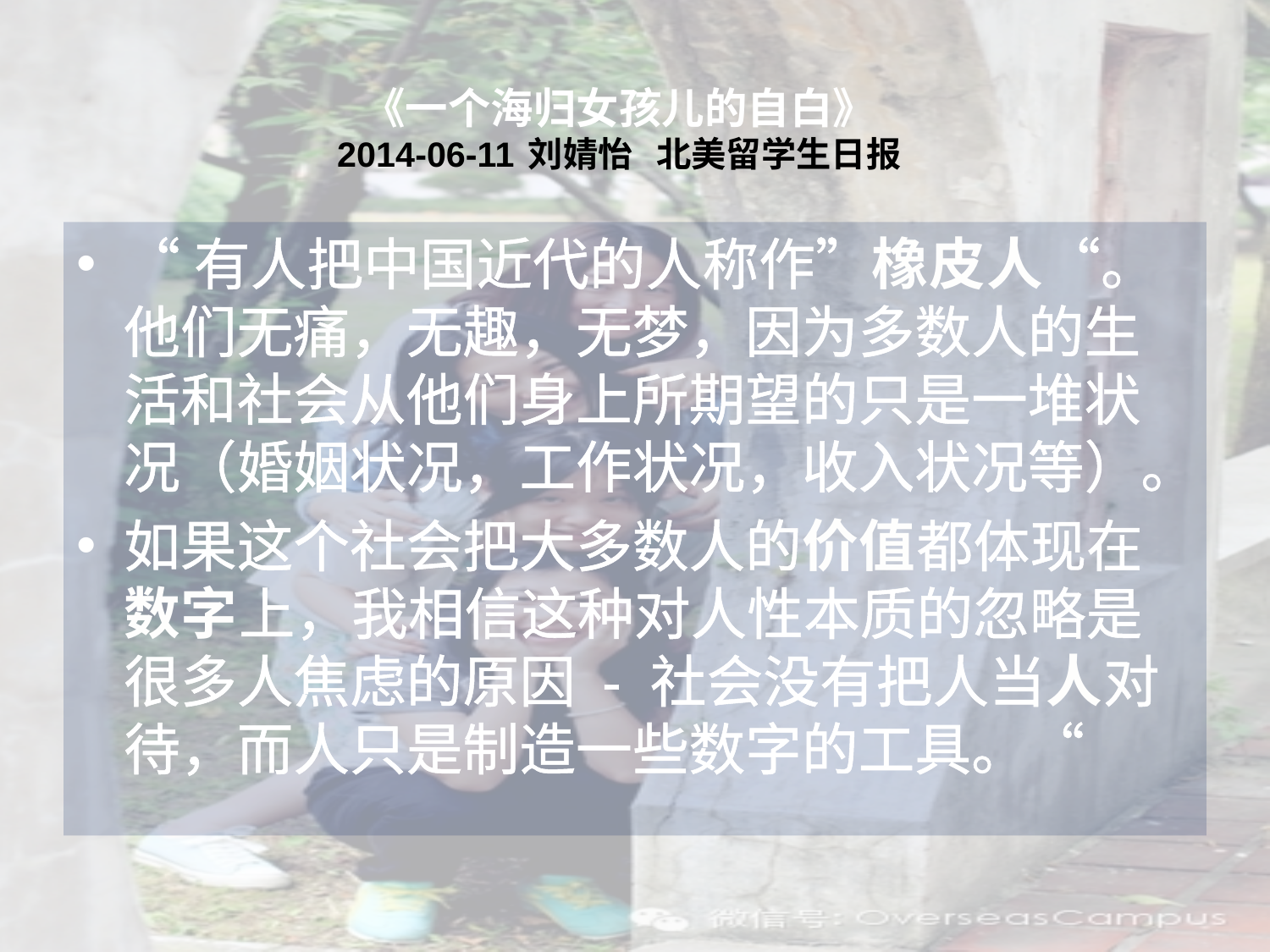

# 《一个海归女孩儿的自白》 2014-06-11 刘婧怡   北美留学生日报
“有人把中国近代的人称作”橡皮人“。他们无痛，无趣，无梦，因为多数人的生活和社会从他们身上所期望的只是一堆状况（婚姻状况，工作状况，收入状况等）。
如果这个社会把大多数人的价值都体现在数字上，我相信这种对人性本质的忽略是很多人焦虑的原因 - 社会没有把人当人对待，而人只是制造一些数字的工具。“